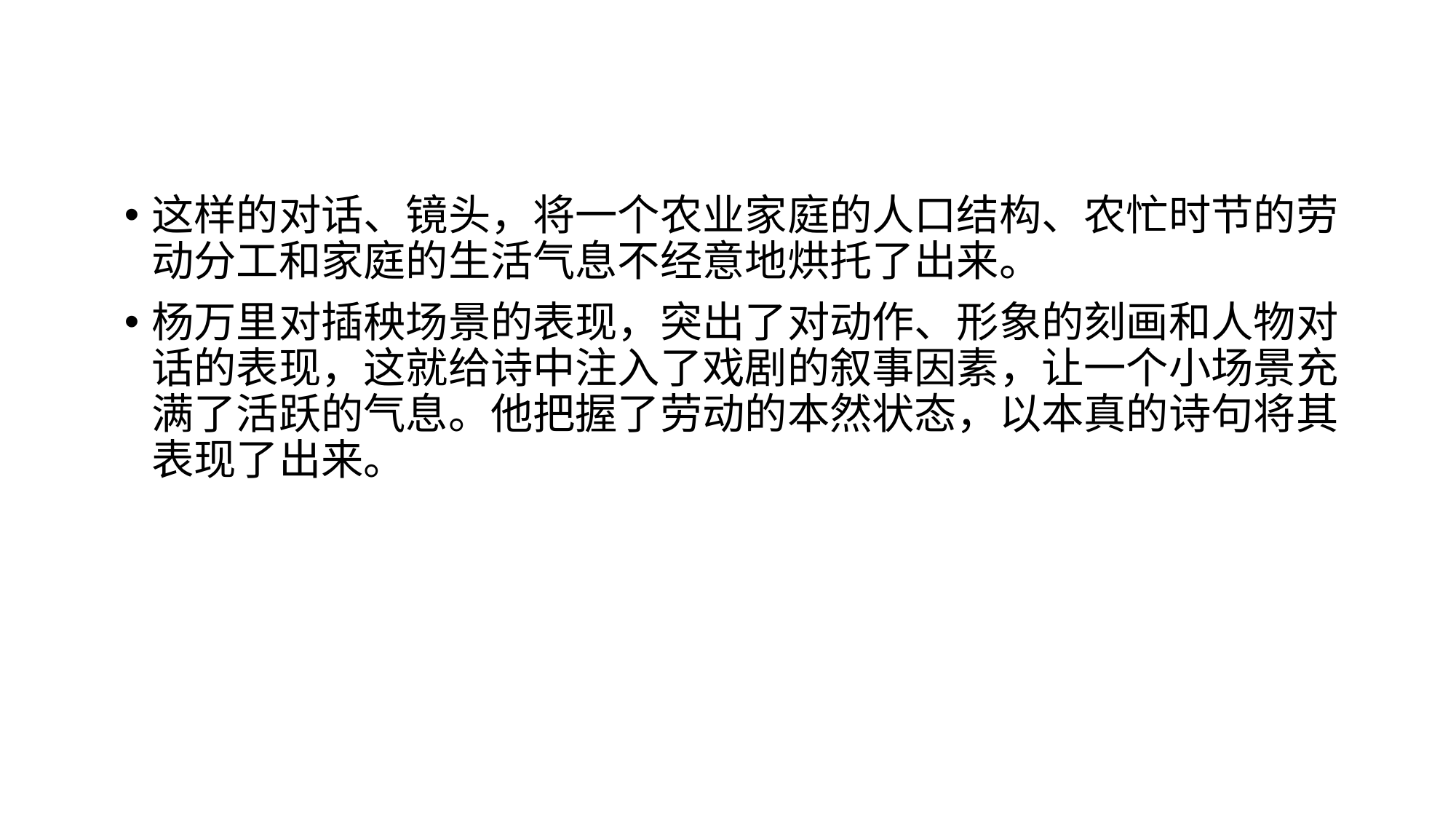

这样的对话、镜头，将一个农业家庭的人口结构、农忙时节的劳动分工和家庭的生活气息不经意地烘托了出来。
杨万里对插秧场景的表现，突出了对动作、形象的刻画和人物对话的表现，这就给诗中注入了戏剧的叙事因素，让一个小场景充满了活跃的气息。他把握了劳动的本然状态，以本真的诗句将其表现了出来。